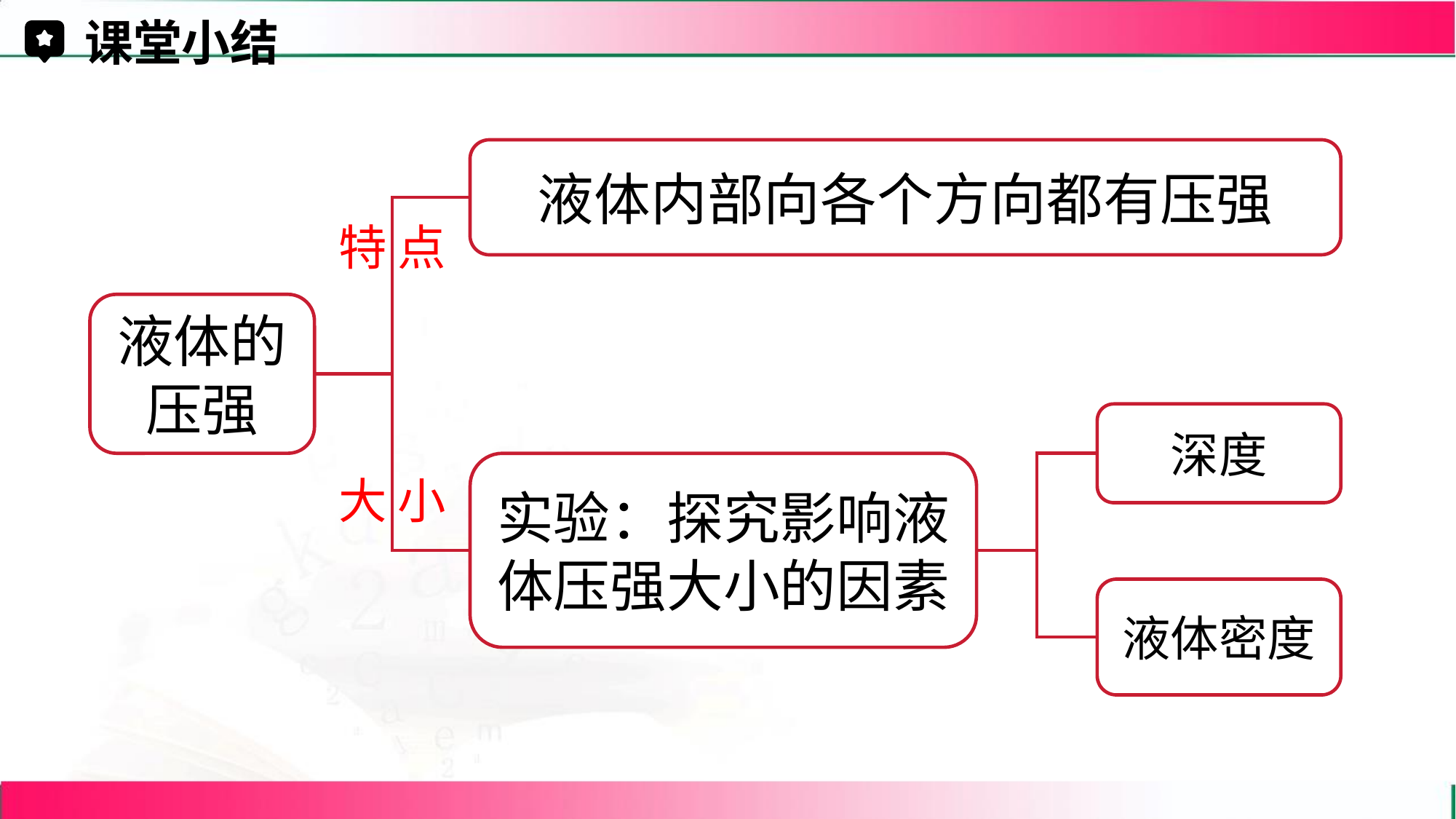

课堂小结

液体内部向各个方向都有压强
特 点
液体的压强
深度
实验：探究影响液体压强大小的因素
大 小
液体密度